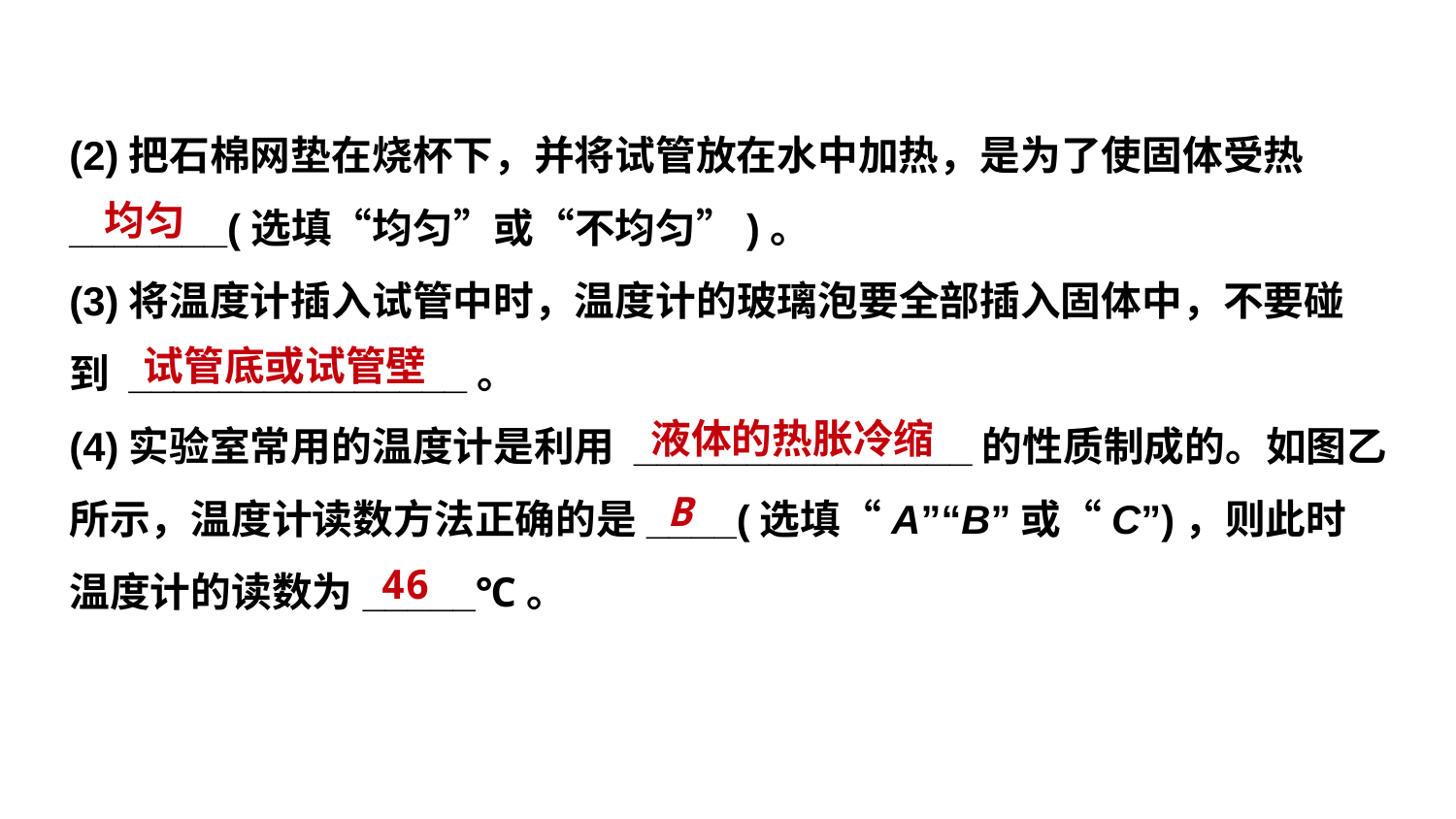

(2)把石棉网垫在烧杯下，并将试管放在水中加热，是为了使固体受热
_______(选填“均匀”或“不均匀”)。
(3)将温度计插入试管中时，温度计的玻璃泡要全部插入固体中，不要碰
到 _______________。
(4)实验室常用的温度计是利用 _______________的性质制成的。如图乙
所示，温度计读数方法正确的是____(选填“A”“B”或“C”)，则此时
温度计的读数为_____℃。
 均匀
试管底或试管壁
液体的热胀冷缩
 B
 46